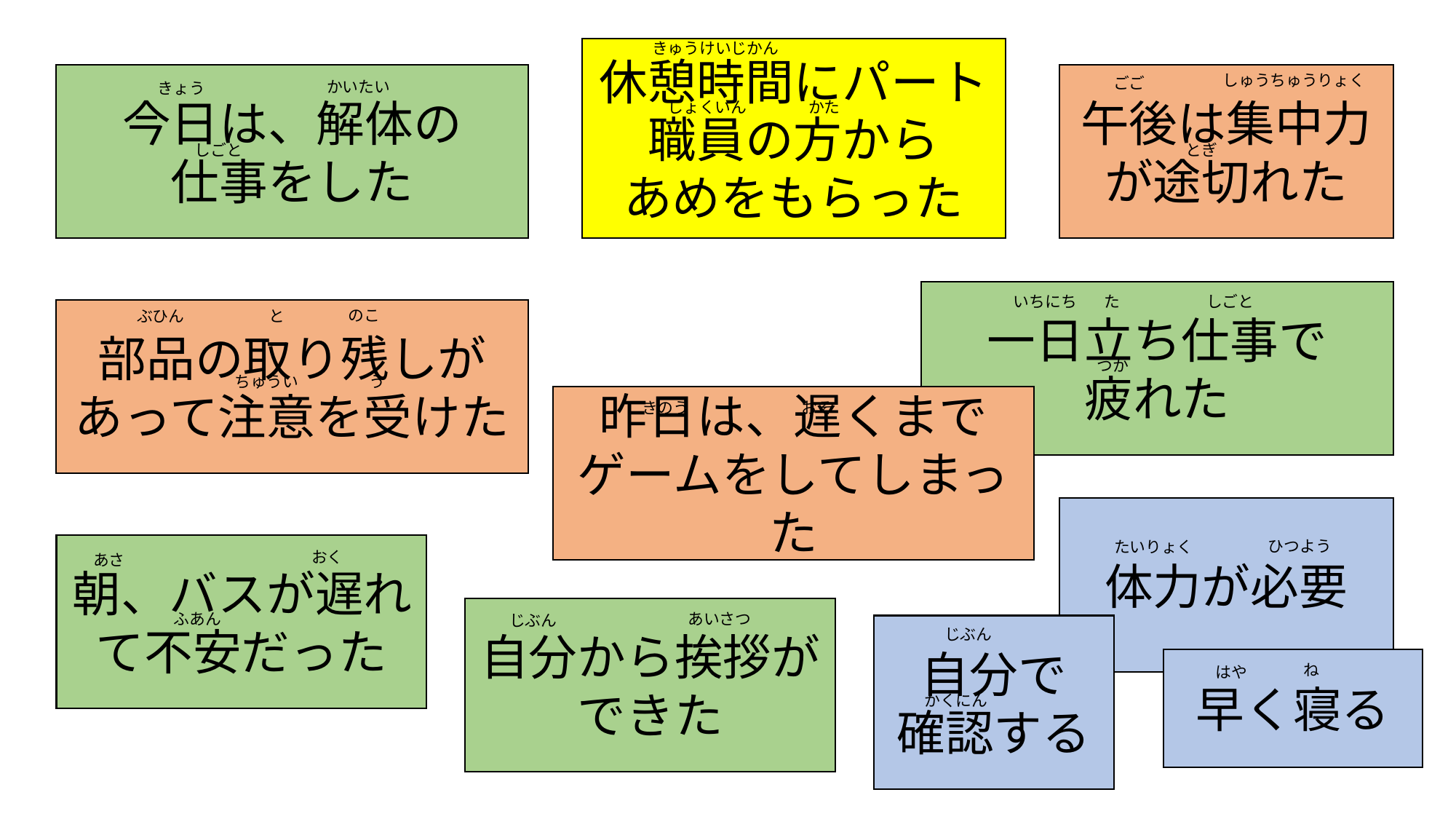

きゅうけいじかん
休憩時間にパート
職員の方から
あめをもらった
今日は、解体の
仕事をした
午後は集中力が途切れた
しゅうちゅうりょく
ごご
かいたい
きょう
しょくいん
かた
とぎ
しごと
一日立ち仕事で
疲れた
しごと
いちにち
た
部品の取り残しが
あって注意を受けた
のこ
ぶひん
と
つか
ちゅうい
う
昨日は、遅くまで
ゲームをしてしまった
きのう
おそ
体力が必要
ひつよう
たいりょく
朝、バスが遅れて不安だった
おく
あさ
自分から挨拶ができた
ふあん
あいさつ
じぶん
自分で
確認する
じぶん
早く寝る
ね
はや
かくにん